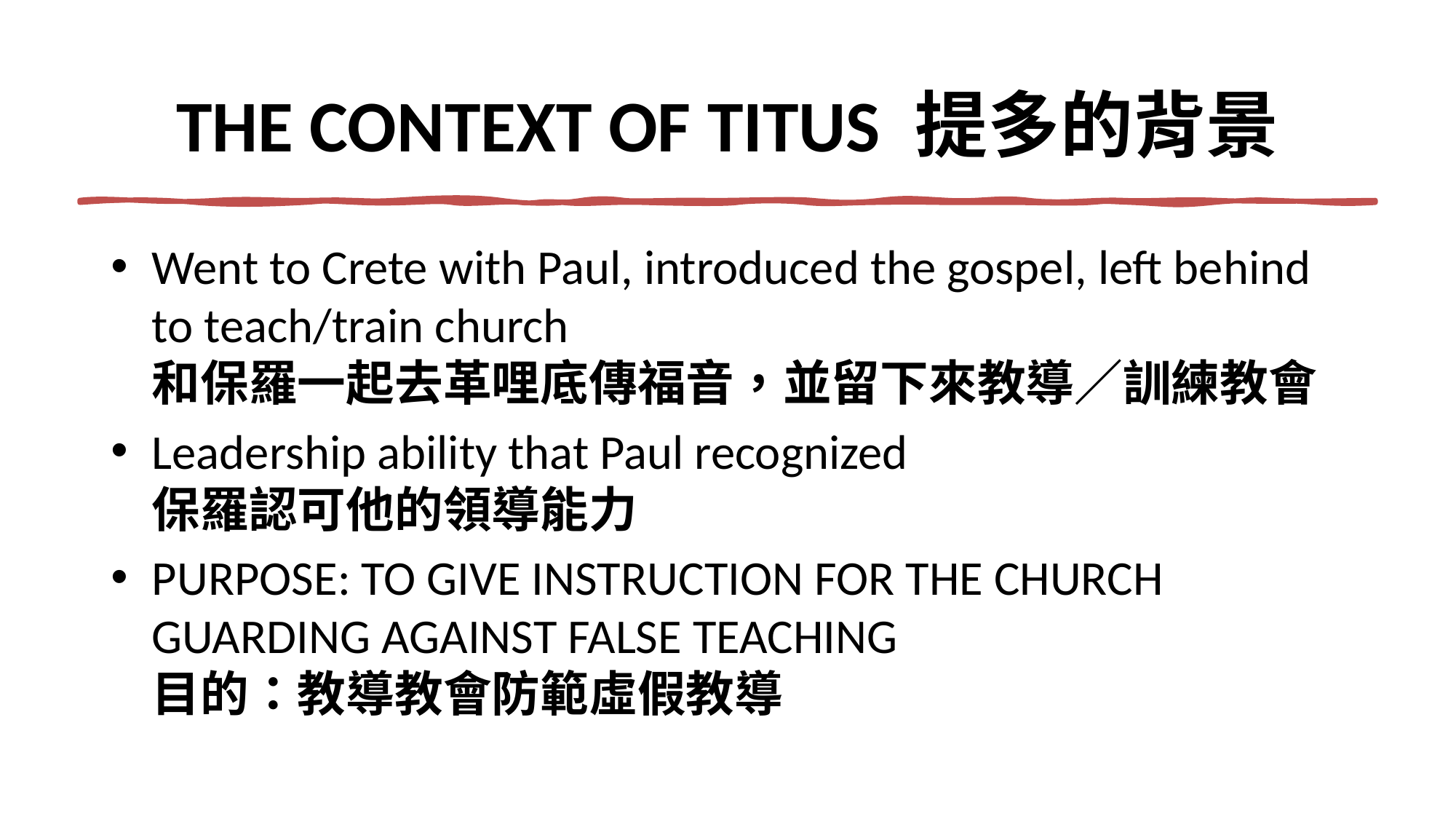

# THE CONTEXT OF TITUS 提多的背景

Went to Crete with Paul, introduced the gospel, left behind to teach/train church
和保羅一起去革哩底傳福音，並留下來教導／訓練教會
Leadership ability that Paul recognized
保羅認可他的領導能力
PURPOSE: TO GIVE INSTRUCTION FOR THE CHURCH GUARDING AGAINST FALSE TEACHING
目的：教導教會防範虛假教導